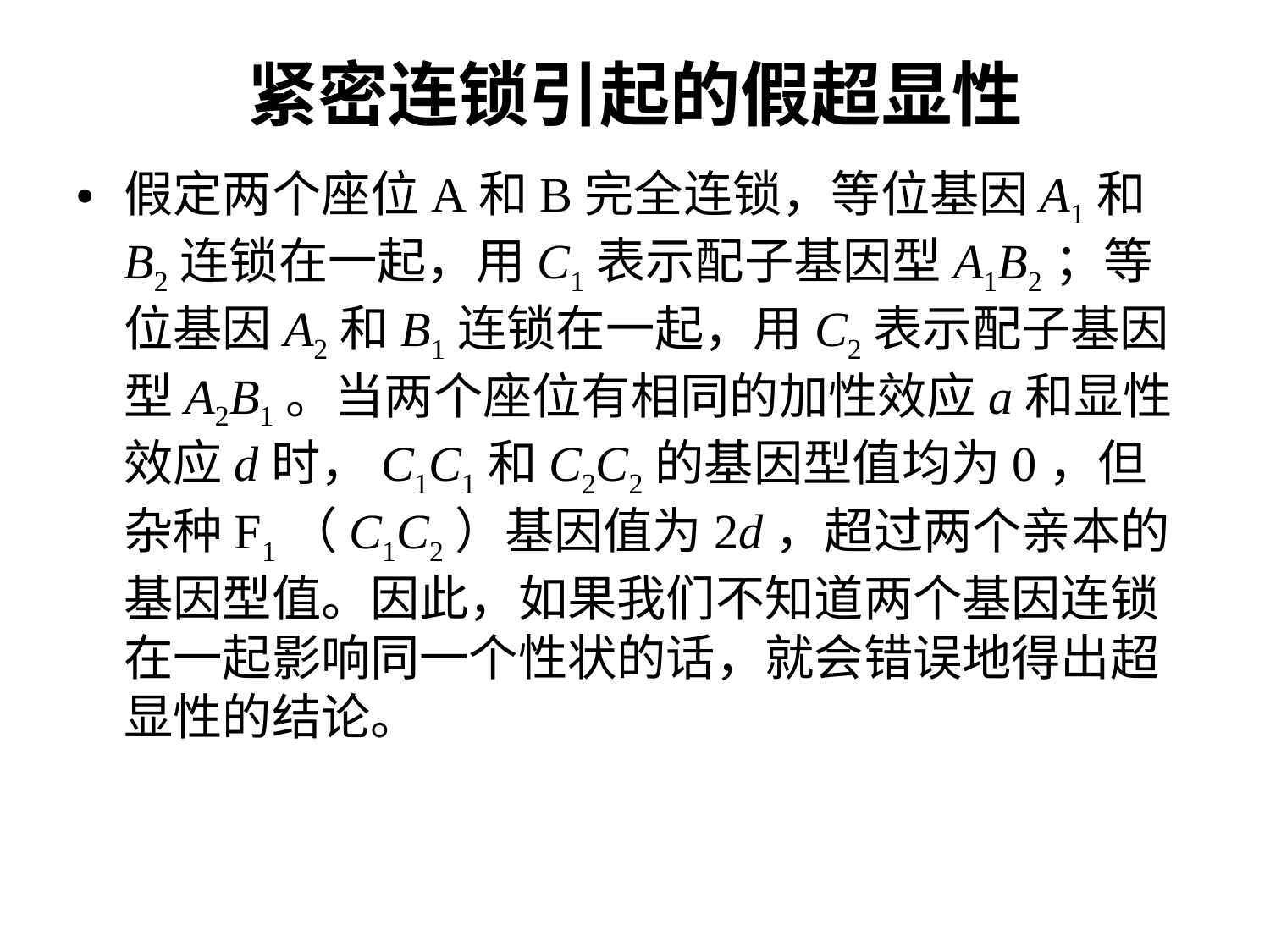

# 紧密连锁引起的假超显性
假定两个座位A和B完全连锁，等位基因A1和B2连锁在一起，用C1表示配子基因型A1B2；等位基因A2和B1连锁在一起，用C2表示配子基因型A2B1。当两个座位有相同的加性效应a和显性效应d时，C1C1和C2C2的基因型值均为0，但杂种F1（C1C2）基因值为2d，超过两个亲本的基因型值。因此，如果我们不知道两个基因连锁在一起影响同一个性状的话，就会错误地得出超显性的结论。